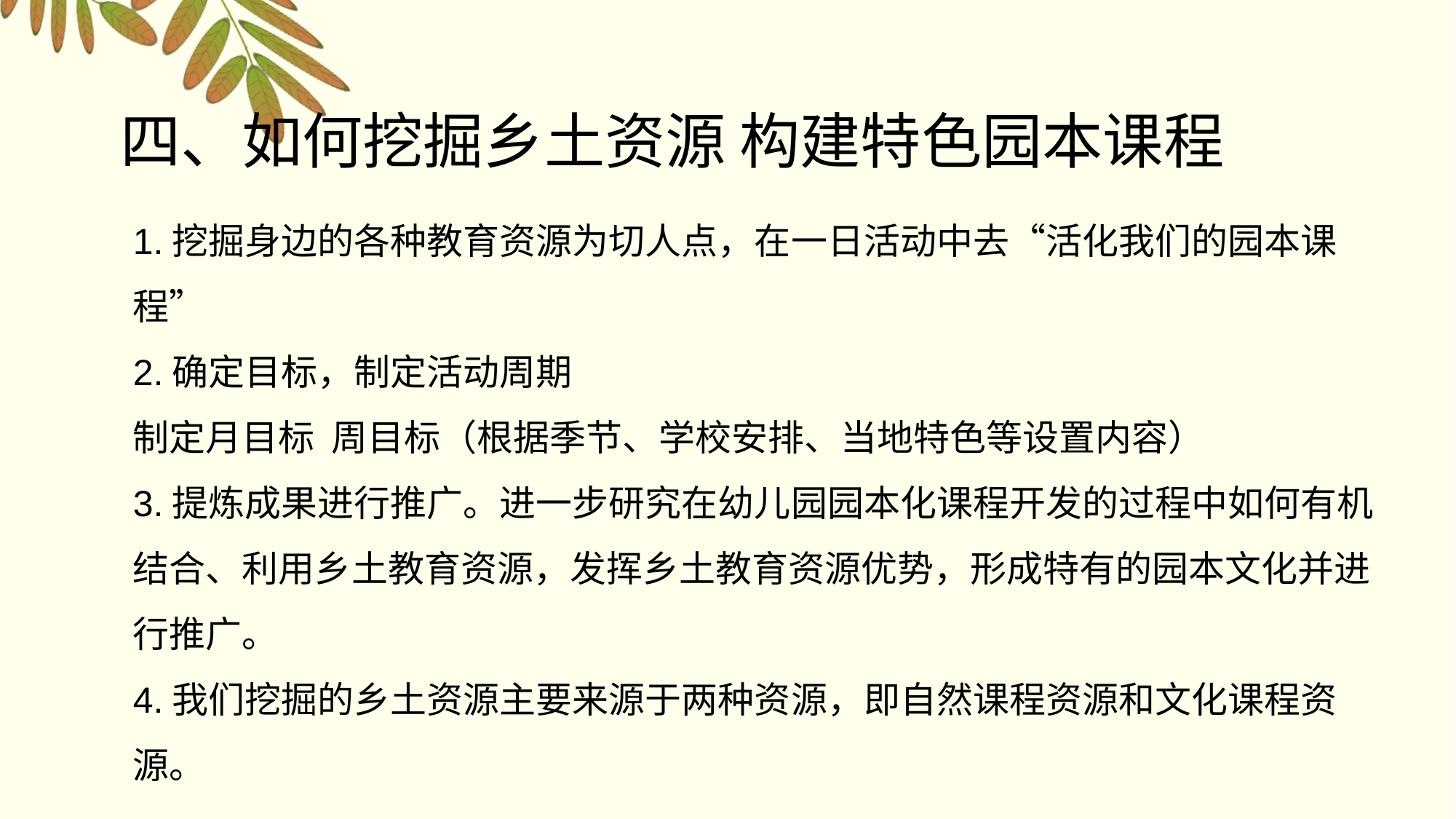

四、如何挖掘乡土资源 构建特色园本课程
1.挖掘身边的各种教育资源为切人点，在一日活动中去“活化我们的园本课程”
2.确定目标，制定活动周期
制定月目标  周目标（根据季节、学校安排、当地特色等设置内容）
3.提炼成果进行推广。进一步研究在幼儿园园本化课程开发的过程中如何有机结合、利用乡土教育资源，发挥乡土教育资源优势，形成特有的园本文化并进行推广。
4.我们挖掘的乡土资源主要来源于两种资源，即自然课程资源和文化课程资源。